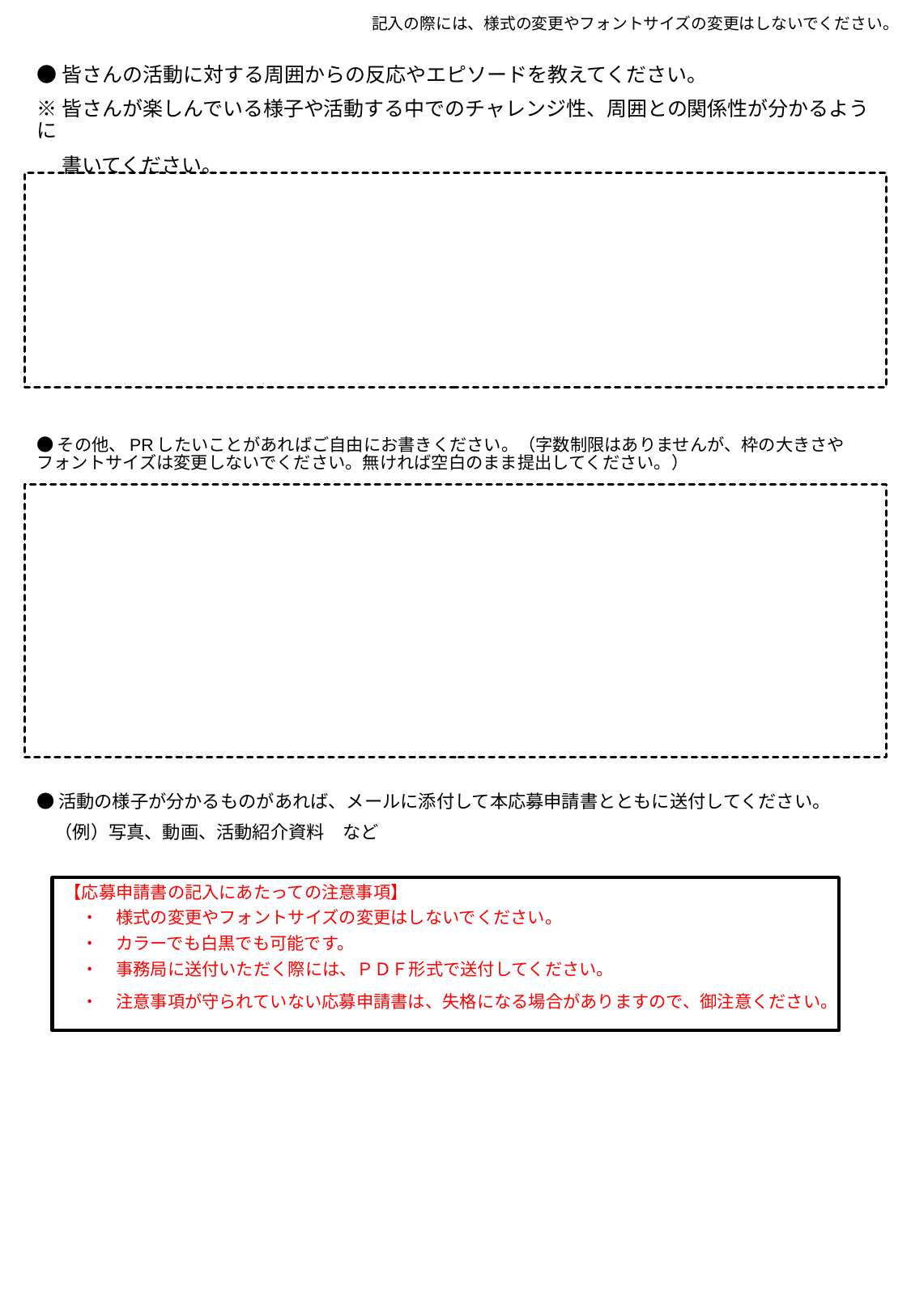

記入の際には、様式の変更やフォントサイズの変更はしないでください。
●皆さんの活動に対する周囲からの反応やエピソードを教えてください。
※皆さんが楽しんでいる様子や活動する中でのチャレンジ性、周囲との関係性が分かるように
　 書いてください。

●その他、PRしたいことがあればご自由にお書きください。（字数制限はありませんが、枠の大きさやフォントサイズは変更しないでください。無ければ空白のまま提出してください。）

●活動の様子が分かるものがあれば、メールに添付して本応募申請書とともに送付してください。
　（例）写真、動画、活動紹介資料　など
【応募申請書の記入にあたっての注意事項】
　・　様式の変更やフォントサイズの変更はしないでください。
　・　カラーでも白黒でも可能です。
　・　事務局に送付いただく際には、ＰＤＦ形式で送付してください。
　・　注意事項が守られていない応募申請書は、失格になる場合がありますので、御注意ください。